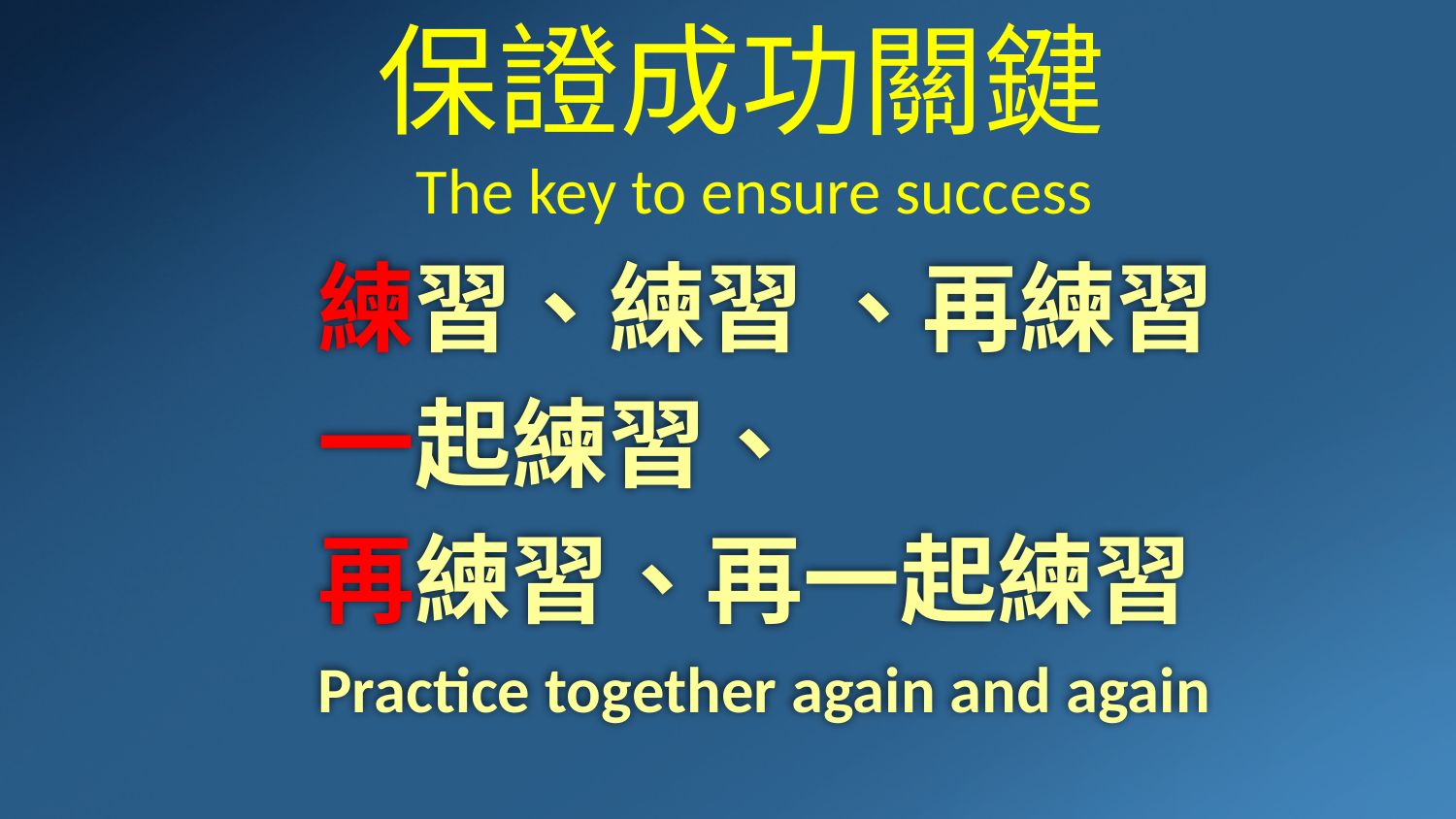

保證成功關鍵
The key to ensure success
練習、練習 、再練習
一起練習、
再練習、再一起練習
Practice together again and again